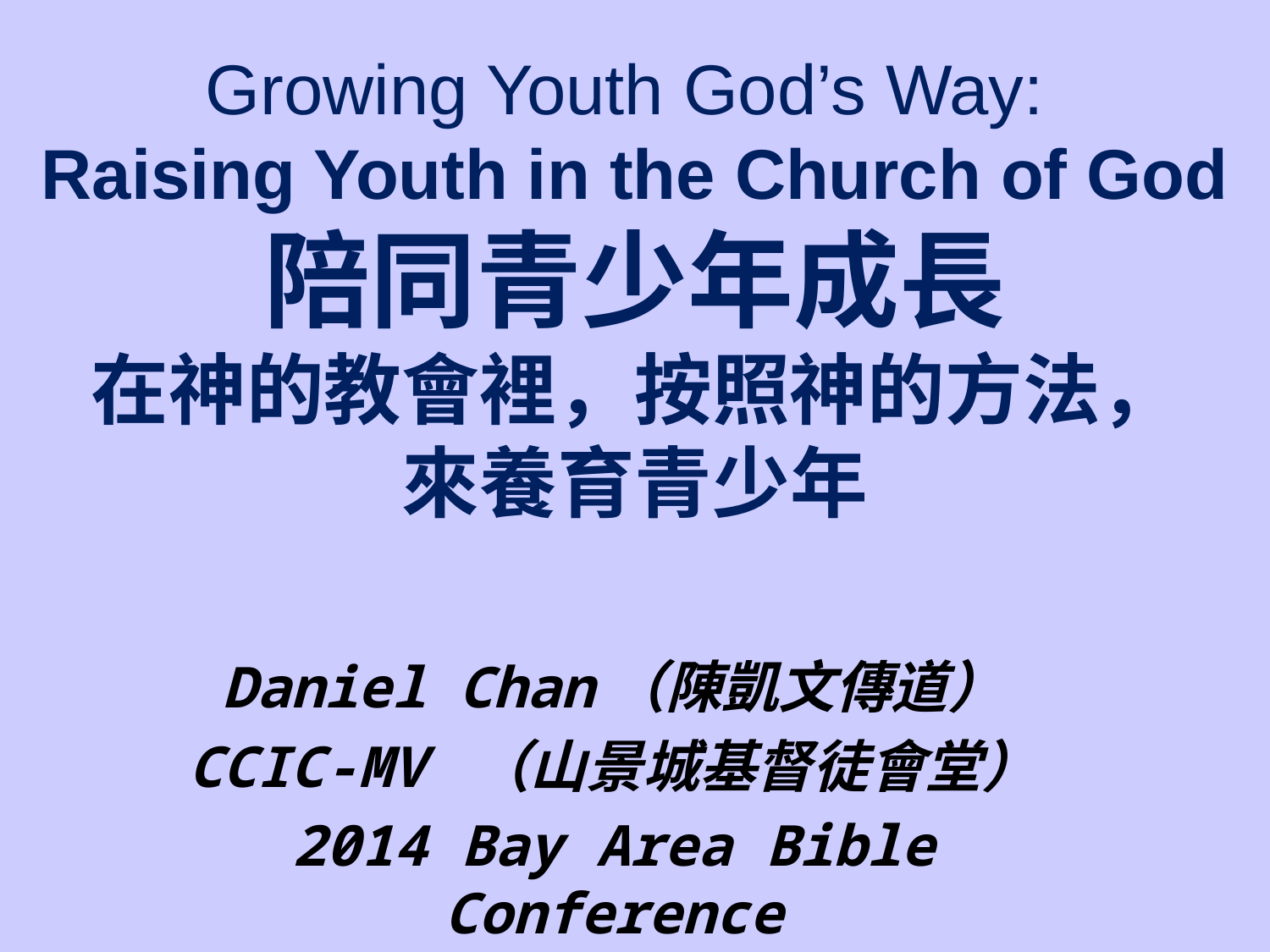

# Growing Youth God’s Way: Raising Youth in the Church of God 陪同青少年成長 在神的教會裡，按照神的方法， 來養育青少年
Daniel Chan（陳凱文傳道）
CCIC-MV （山景城基督徒會堂）
2014 Bay Area Bible Conference